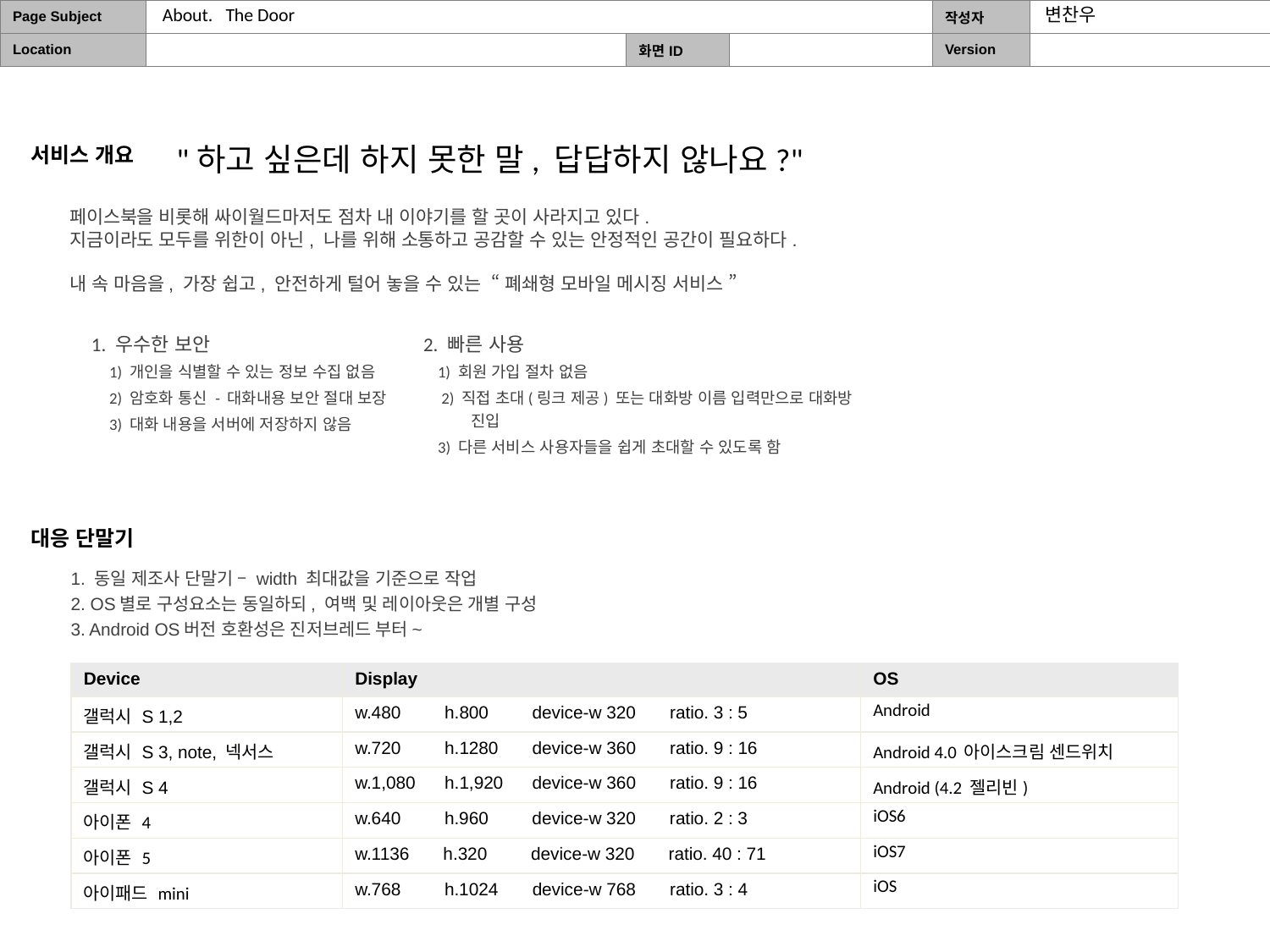

About.   The Door
변찬우
"하고 싶은데 하지 못한 말, 답답하지 않나요?"
서비스 개요
페이스북을 비롯해 싸이월드마저도 점차 내 이야기를 할 곳이 사라지고 있다.
지금이라도 모두를 위한이 아닌, 나를 위해 소통하고 공감할 수 있는 안정적인 공간이 필요하다.

내 속 마음을, 가장 쉽고, 안전하게 털어 놓을 수 있는  “ 폐쇄형 모바일 메시징 서비스 ”
2. 빠른 사용
    1) 회원 가입 절차 없음
     2) 직접 초대(링크 제공) 또는 대화방 이름 입력만으로 대화방 진입
    3) 다른 서비스 사용자들을 쉽게 초대할 수 있도록 함
1. 우수한 보안
     1) 개인을 식별할 수 있는 정보 수집 없음
     2) 암호화 통신 - 대화내용 보안 절대 보장
     3) 대화 내용을 서버에 저장하지 않음
대응 단말기
1. 동일 제조사 단말기 – width 최대값을 기준으로 작업
2. OS별로 구성요소는 동일하되, 여백 및 레이아웃은 개별 구성
3. Android OS버전 호환성은 진저브레드 부터~
| Device | Display | OS |
| --- | --- | --- |
| 갤럭시 S 1,2 | w.480 h.800 device-w 320 ratio. 3 : 5 | Android |
| 갤럭시 S 3, note, 넥서스 | w.720 h.1280 device-w 360 ratio. 9 : 16 | Android 4.0 아이스크림 센드위치 |
| 갤럭시 S 4 | w.1,080 h.1,920 device-w 360 ratio. 9 : 16 | Android (4.2 젤리빈) |
| 아이폰 4 | w.640 h.960 device-w 320 ratio. 2 : 3 | iOS6 |
| 아이폰 5 | w.1136 h.320 device-w 320 ratio. 40 : 71 | iOS7 |
| 아이패드 mini | w.768 h.1024 device-w 768 ratio. 3 : 4 | iOS |